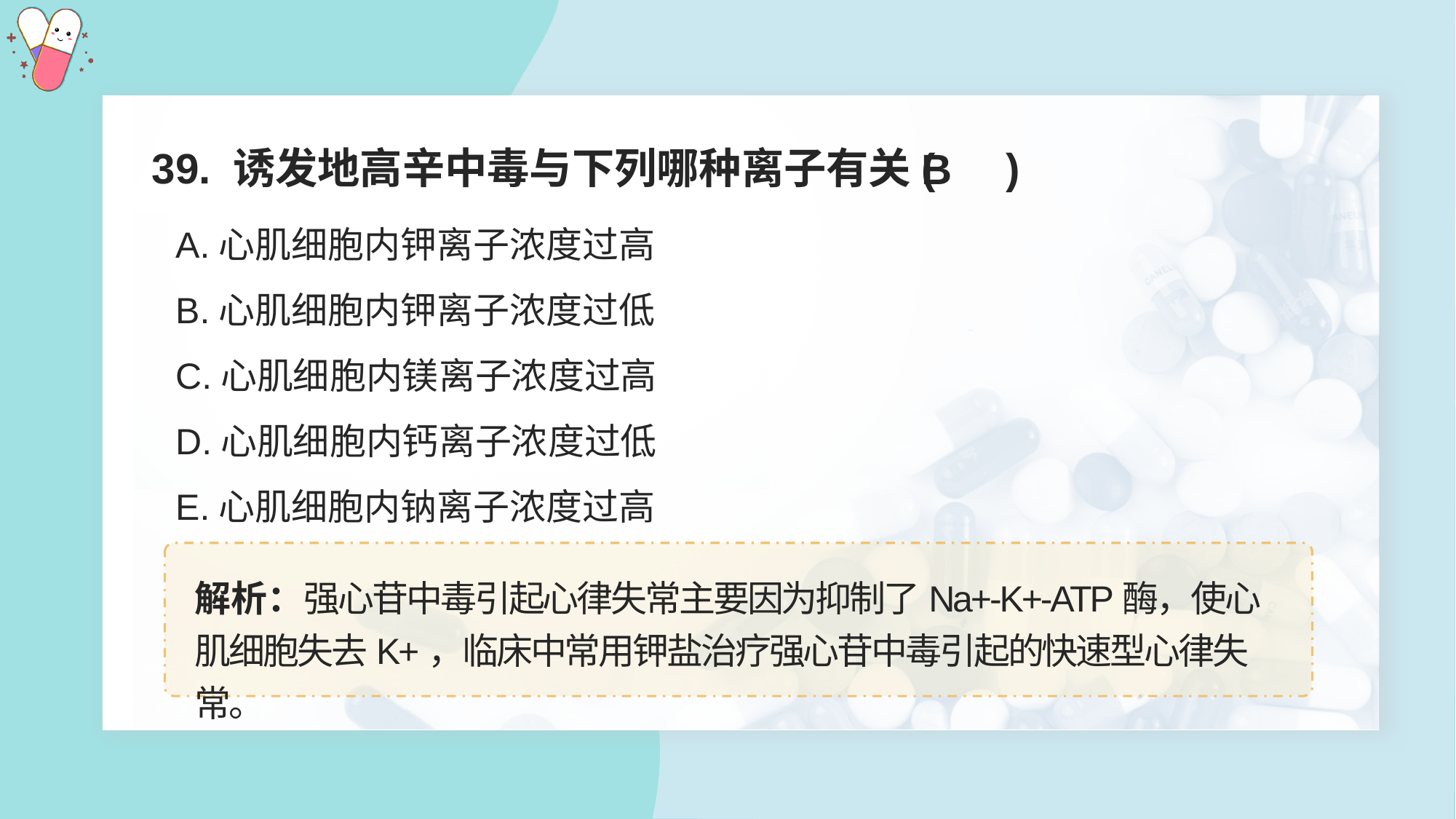

39. 诱发地高辛中毒与下列哪种离子有关(      )
B
A.心肌细胞内钾离子浓度过高
B.心肌细胞内钾离子浓度过低
C.心肌细胞内镁离子浓度过高
D.心肌细胞内钙离子浓度过低
E.心肌细胞内钠离子浓度过高

解析：强心苷中毒引起心律失常主要因为抑制了Na+-K+-ATP酶，使心肌细胞失去K+，临床中常用钾盐治疗强心苷中毒引起的快速型心律失常。